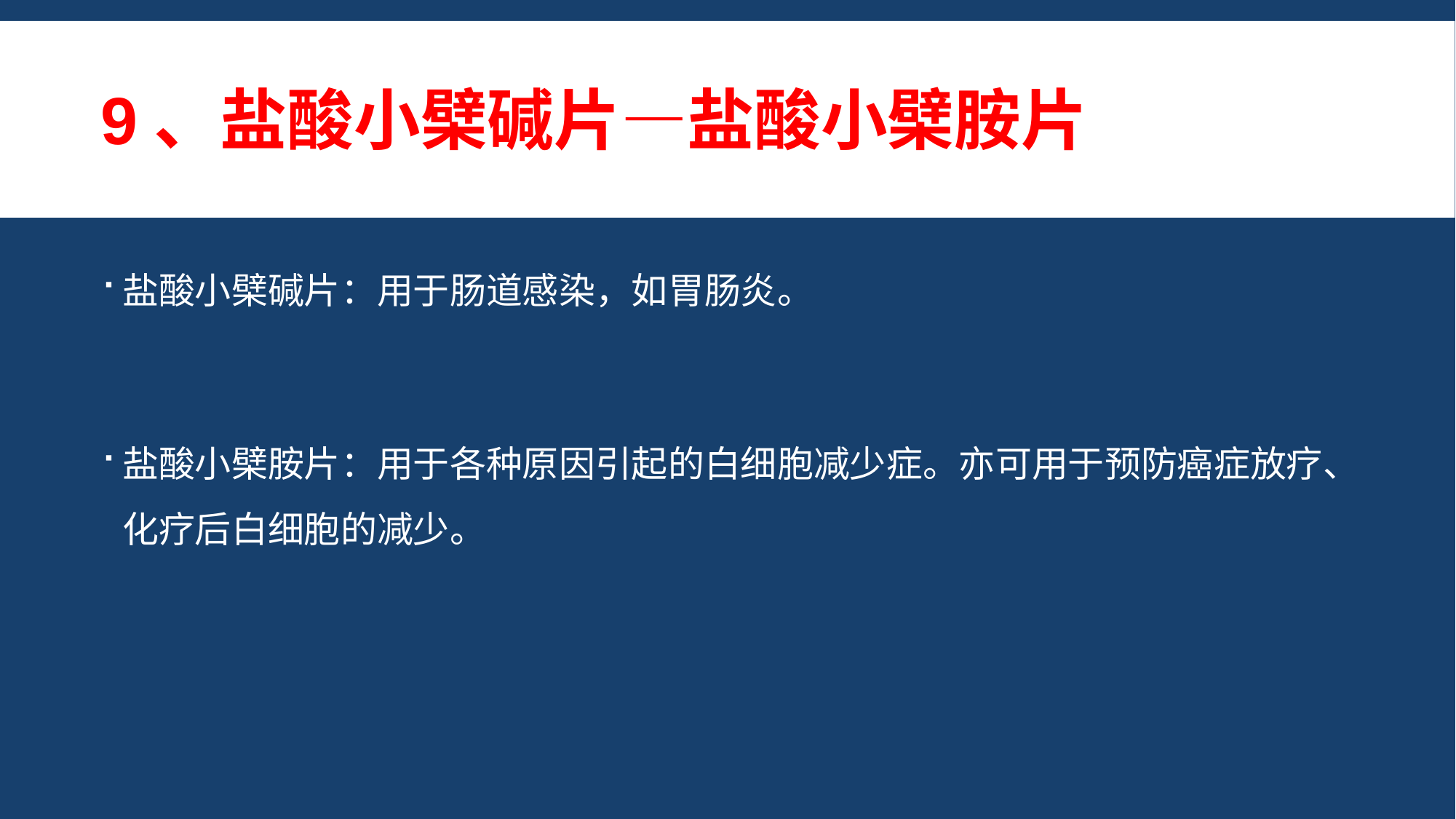

# 9、盐酸小檗碱片—盐酸小檗胺片
盐酸小檗碱片：用于肠道感染，如胃肠炎。

盐酸小檗胺片：用于各种原因引起的白细胞减少症。亦可用于预防癌症放疗、化疗后白细胞的减少。